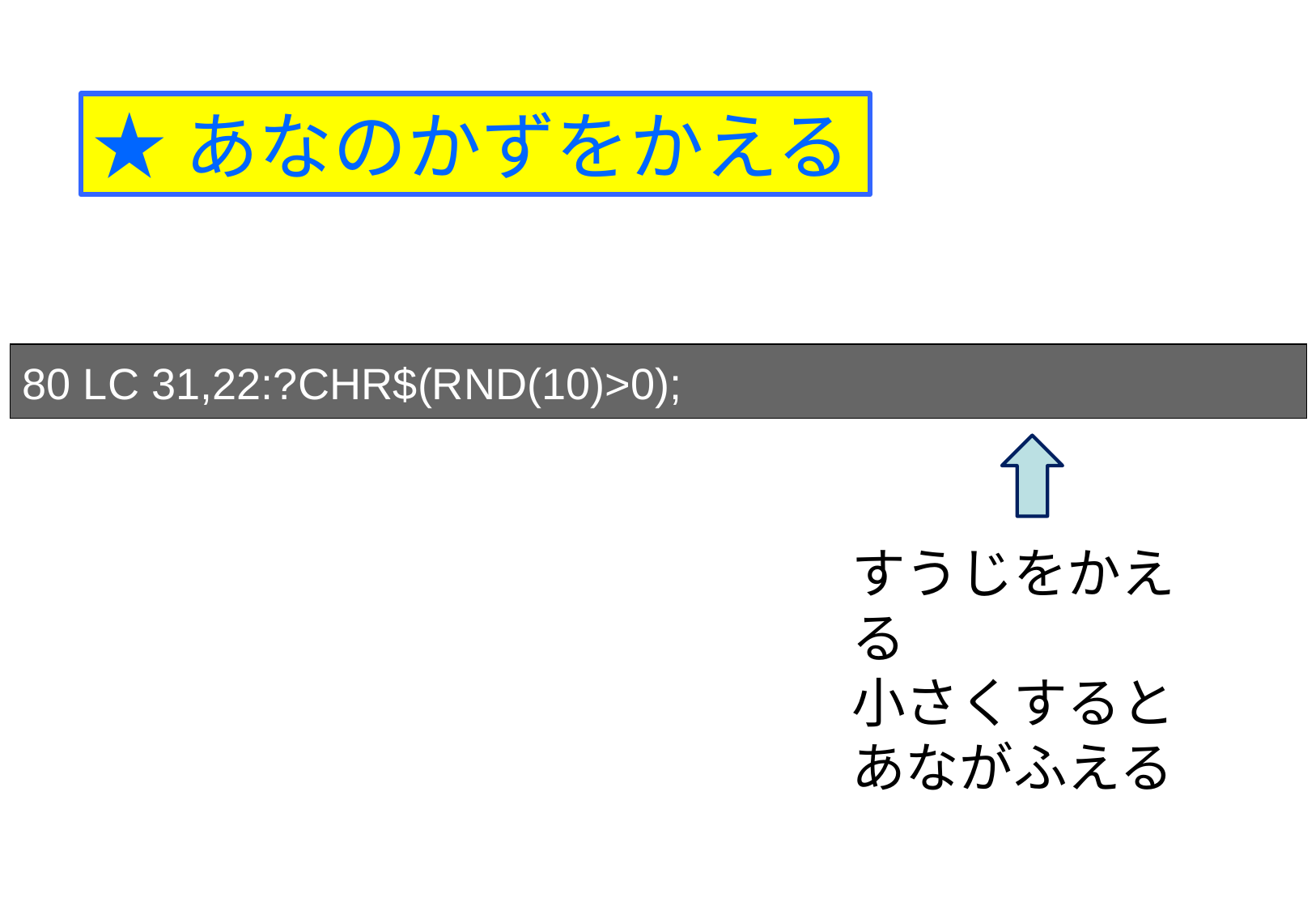

★あなのかずをかえる
80 LC 31,22:?CHR$(RND(10)>0);

すうじをかえる
小さくすると
あながふえる